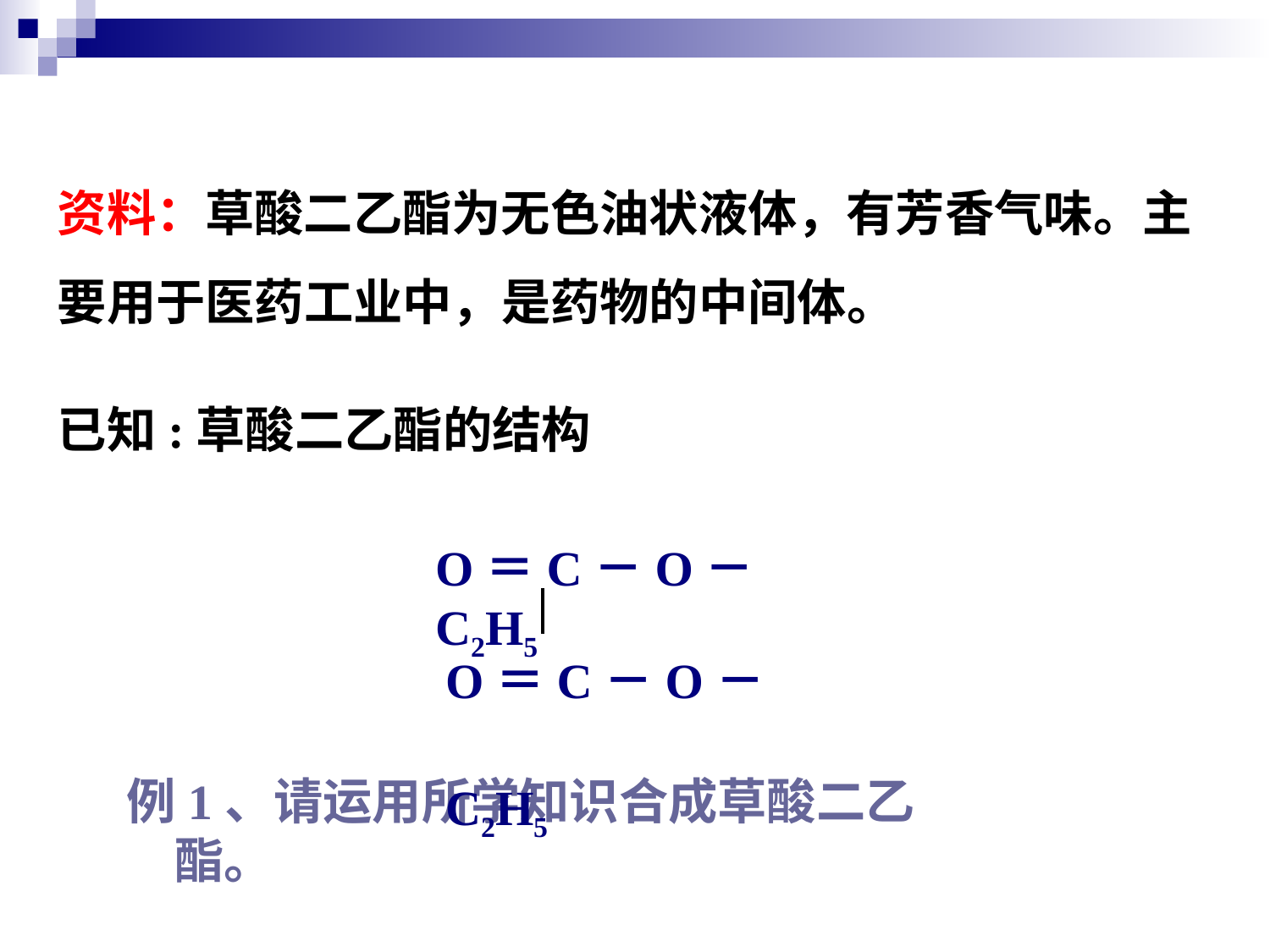

资料：草酸二乙酯为无色油状液体，有芳香气味。主要用于医药工业中，是药物的中间体。
已知:草酸二乙酯的结构
O＝C－O－C2H5
O＝C－O－C2H5
例1、请运用所学知识合成草酸二乙酯。